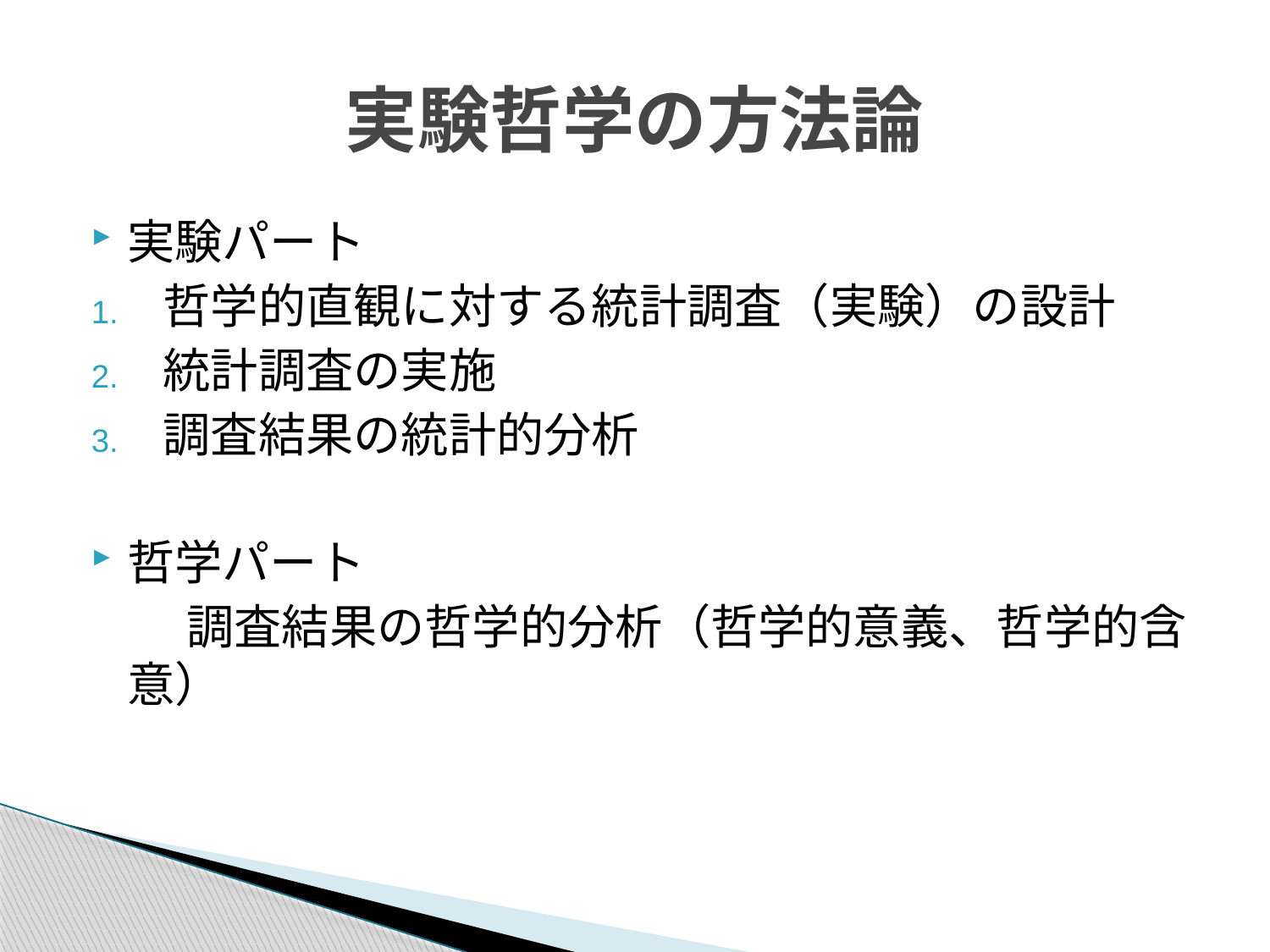

# 実験哲学の方法論
実験パート
哲学的直観に対する統計調査（実験）の設計
統計調査の実施
調査結果の統計的分析

哲学パート
　　調査結果の哲学的分析（哲学的意義、哲学的含意）